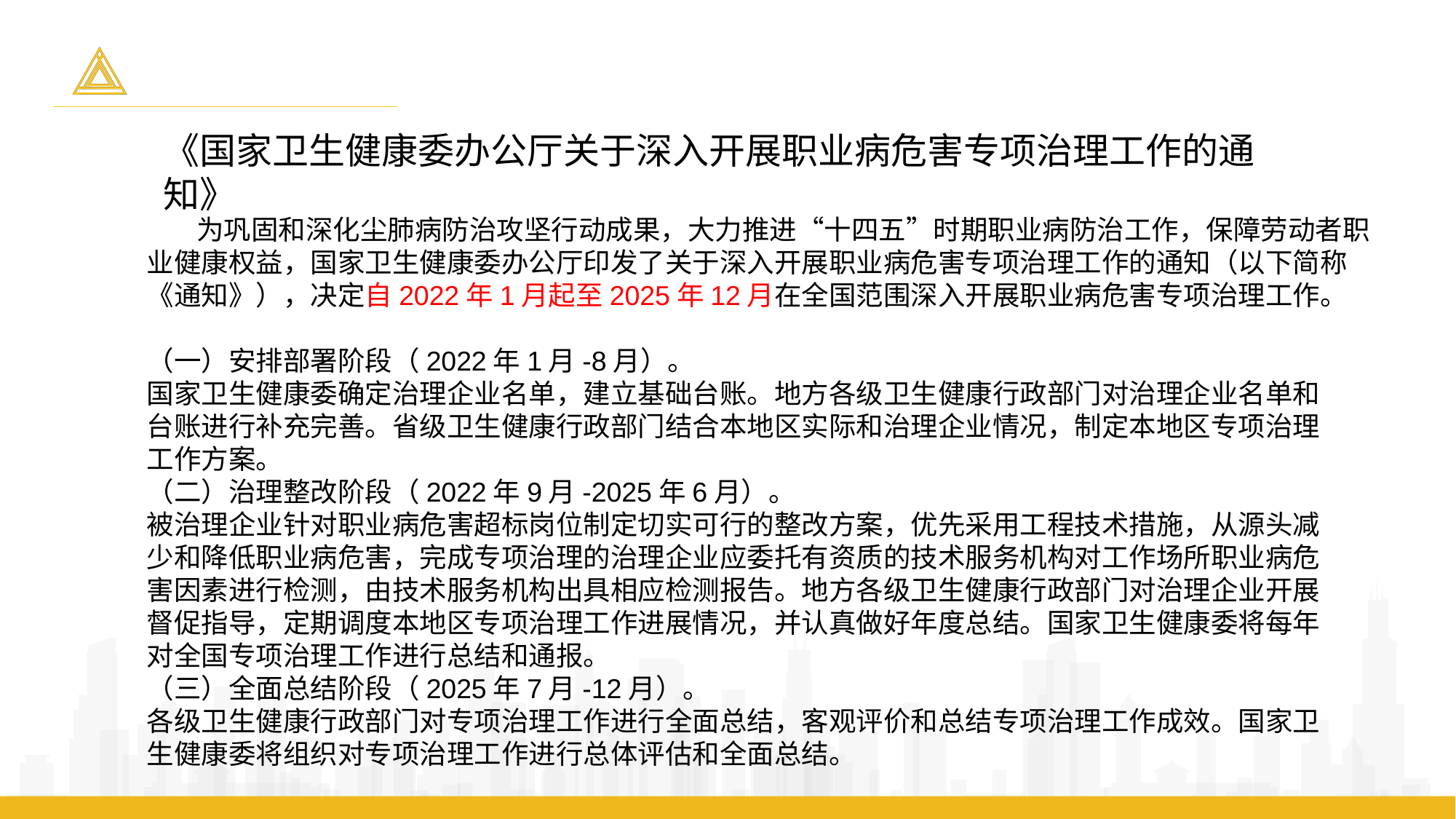

《国家卫生健康委办公厅关于深入开展职业病危害专项治理工作的通知》
       为巩固和深化尘肺病防治攻坚行动成果，大力推进“十四五”时期职业病防治工作，保障劳动者职业健康权益，国家卫生健康委办公厅印发了关于深入开展职业病危害专项治理工作的通知（以下简称《通知》），决定自2022年1月起至2025年12月在全国范围深入开展职业病危害专项治理工作。
（一）安排部署阶段（2022年1月-8月）。
国家卫生健康委确定治理企业名单，建立基础台账。地方各级卫生健康行政部门对治理企业名单和台账进行补充完善。省级卫生健康行政部门结合本地区实际和治理企业情况，制定本地区专项治理工作方案。
（二）治理整改阶段（2022年9月-2025年6月）。
被治理企业针对职业病危害超标岗位制定切实可行的整改方案，优先采用工程技术措施，从源头减少和降低职业病危害，完成专项治理的治理企业应委托有资质的技术服务机构对工作场所职业病危害因素进行检测，由技术服务机构出具相应检测报告。地方各级卫生健康行政部门对治理企业开展督促指导，定期调度本地区专项治理工作进展情况，并认真做好年度总结。国家卫生健康委将每年对全国专项治理工作进行总结和通报。
（三）全面总结阶段（2025年7月-12月）。
各级卫生健康行政部门对专项治理工作进行全面总结，客观评价和总结专项治理工作成效。国家卫生健康委将组织对专项治理工作进行总体评估和全面总结。